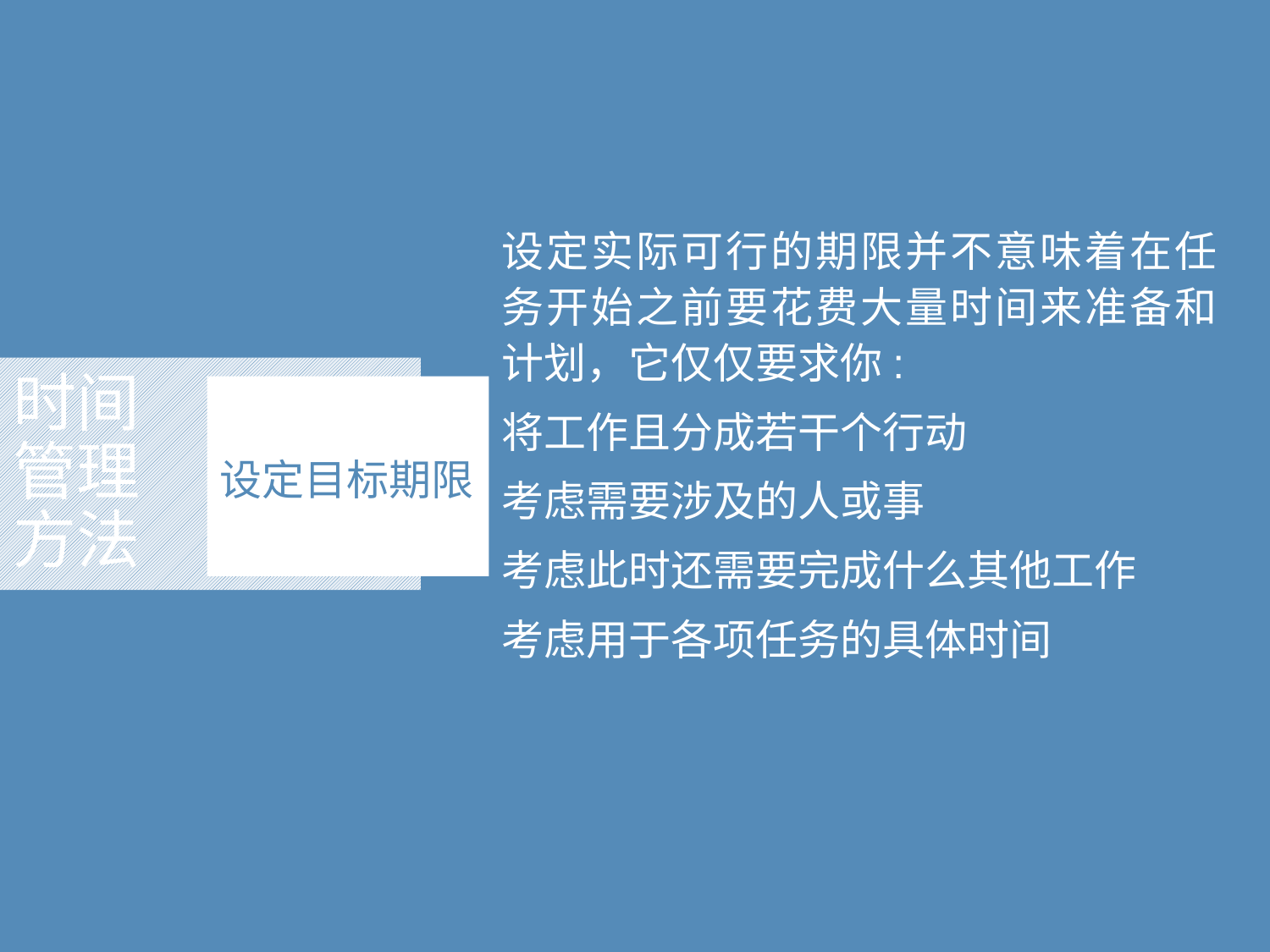

设定实际可行的期限并不意味着在任务开始之前要花费大量时间来准备和计划，它仅仅要求你:
将工作且分成若干个行动
考虑需要涉及的人或事
考虑此时还需要完成什么其他工作
考虑用于各项任务的具体时间

# 时间 管理 方法
设定目标期限